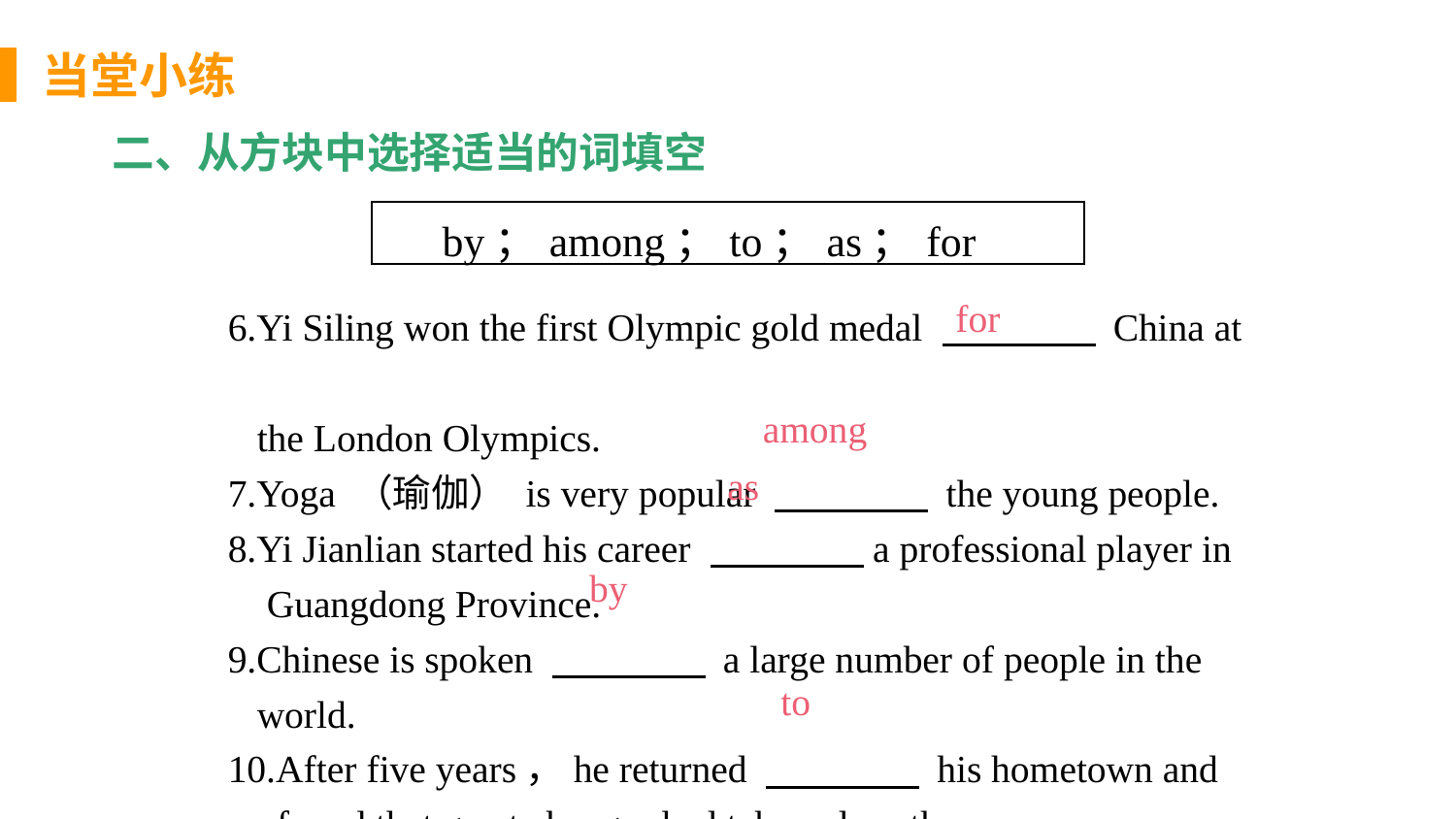

当堂小练

二、从方块中选择适当的词填空
| by；among；to；as；for |
| --- |
6.Yi Siling won the first Olympic gold medal 　　　　 China at
   the London Olympics.
7.Yoga （瑜伽） is very popular 　　　　 the young people.
8.Yi Jianlian started his career 　　　　a professional player in
    Guangdong Province.
9.Chinese is spoken 　　　　 a large number of people in the
   world.
10.After five years，he returned 　　　　 his hometown and
     found that great changes had taken place there.
for
among
as
by
to